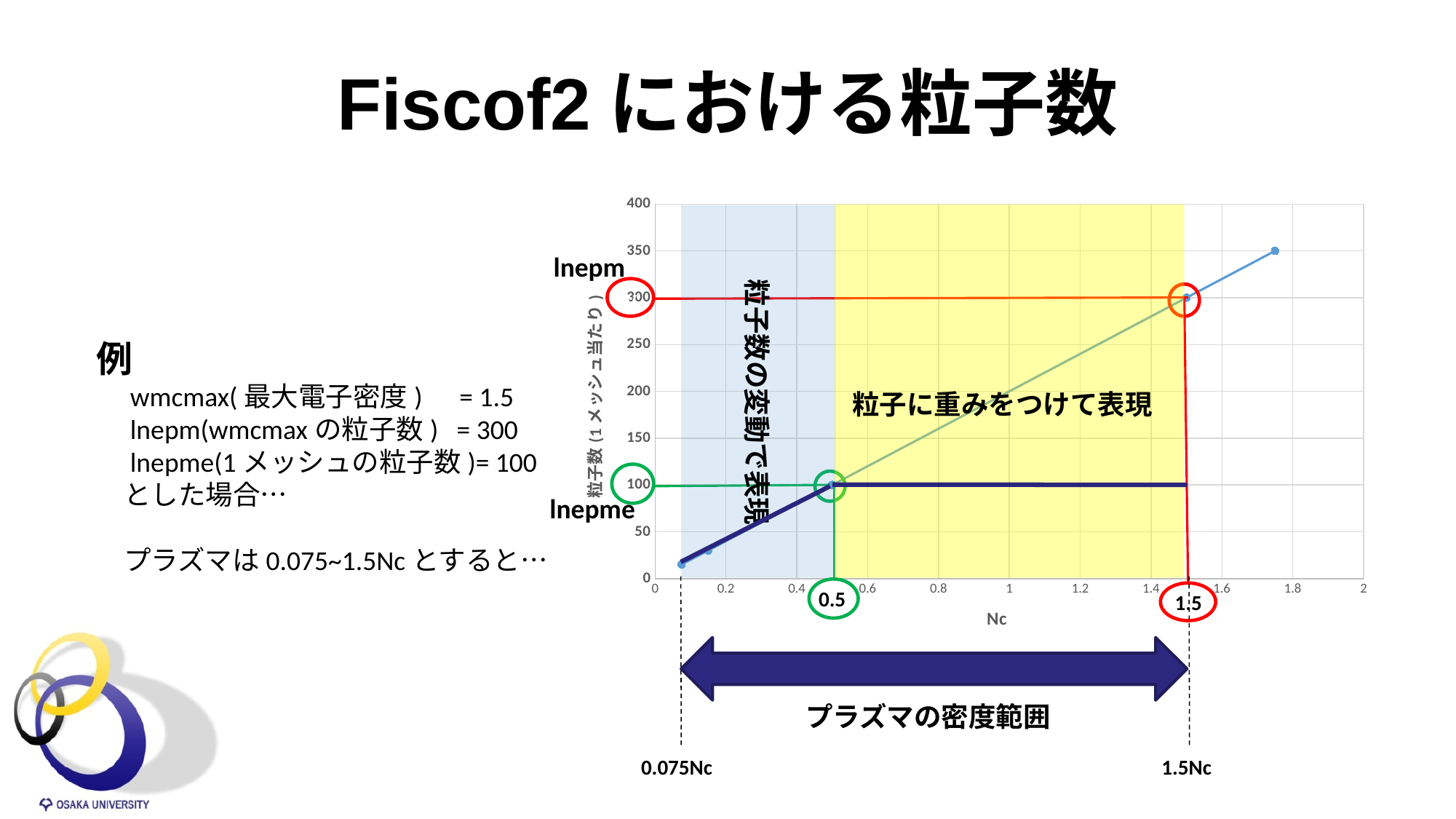

# Fiscof2における粒子数

### Chart

| Category | 粒子数 |
|---|---|

lnepm
粒子数の変動で表現
v

例
　wmcmax(最大電子密度)      = 1.5
　lnepm(wmcmaxの粒子数)   = 300
　lnepme(1メッシュの粒子数)= 100
　とした場合…

　プラズマは0.075~1.5Ncとすると…
粒子に重みをつけて表現

lnepme

0.5

1.5

プラズマの密度範囲
1.5Nc
0.075Nc